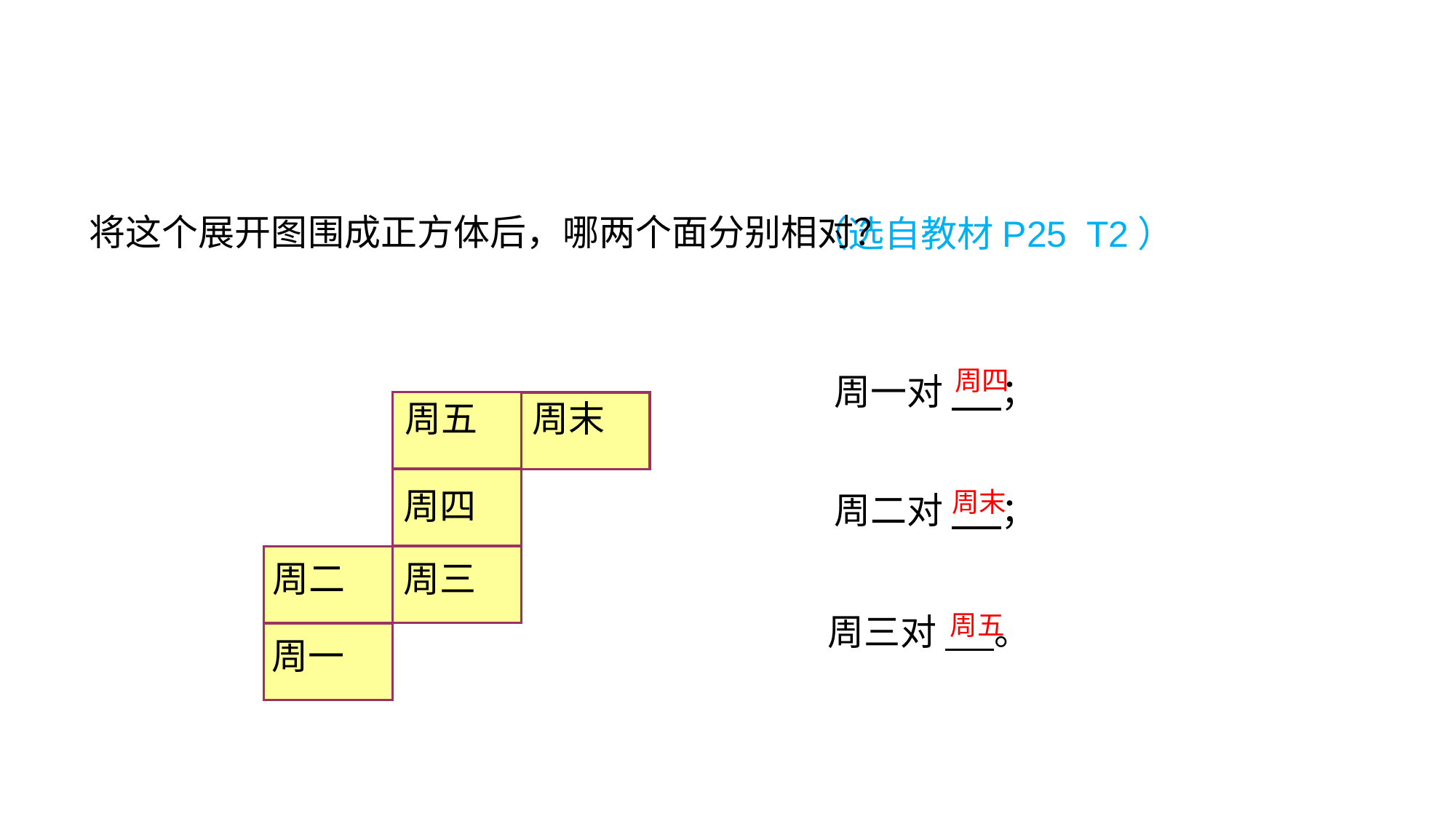

（选自教材P25  T2）
将这个展开图围成正方体后，哪两个面分别相对？
周四
周一对       ；
周五

周末

周四

周二

周三

周一
周末
周二对       ；
周五
周三对       。